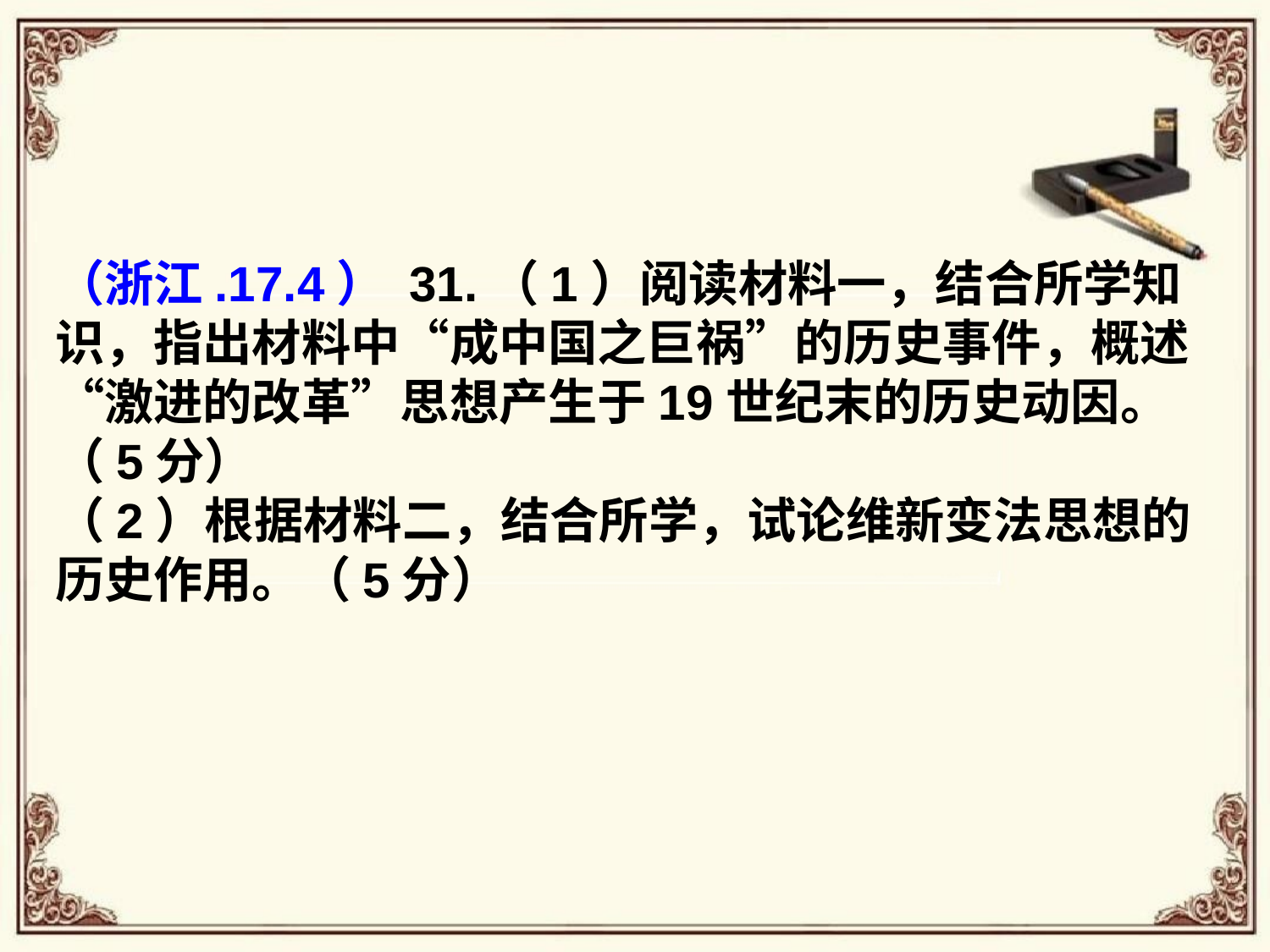

（浙江.17.4） 31.（1）阅读材料一，结合所学知识，指出材料中“成中国之巨祸”的历史事件，概述“激进的改革”思想产生于19世纪末的历史动因。（5分）
（2）根据材料二，结合所学，试论维新变法思想的历史作用。（5分）